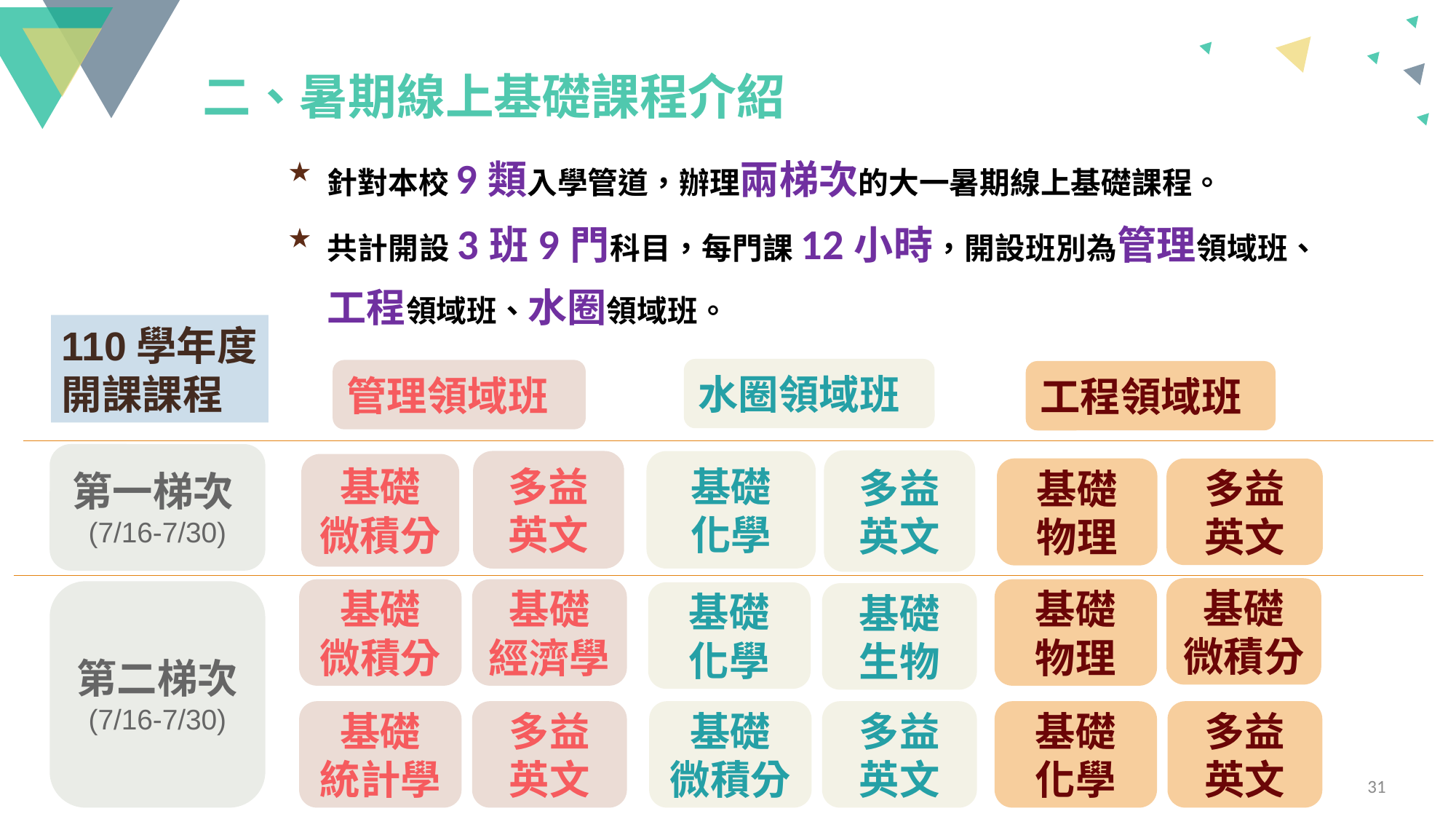

二、暑期線上基礎課程介紹
針對本校9類入學管道，辦理兩梯次的大一暑期線上基礎課程。
共計開設3班9門科目，每門課12小時，開設班別為管理領域班、工程領域班、水圈領域班。
110學年度
開課課程
水圈領域班
管理領域班
工程領域班
第一梯次
(7/16-7/30)
多益
英文
多益
英文
基礎
化學
基礎
微積分
基礎
物理
多益
英文
基礎
微積分
基礎
經濟學
基礎
微積分
基礎
物理
基礎
化學
基礎
生物
多益
英文
多益
英文
多益
英文
基礎
統計學
基礎
微積分
基礎
化學
第二梯次 (7/16-7/30)
31